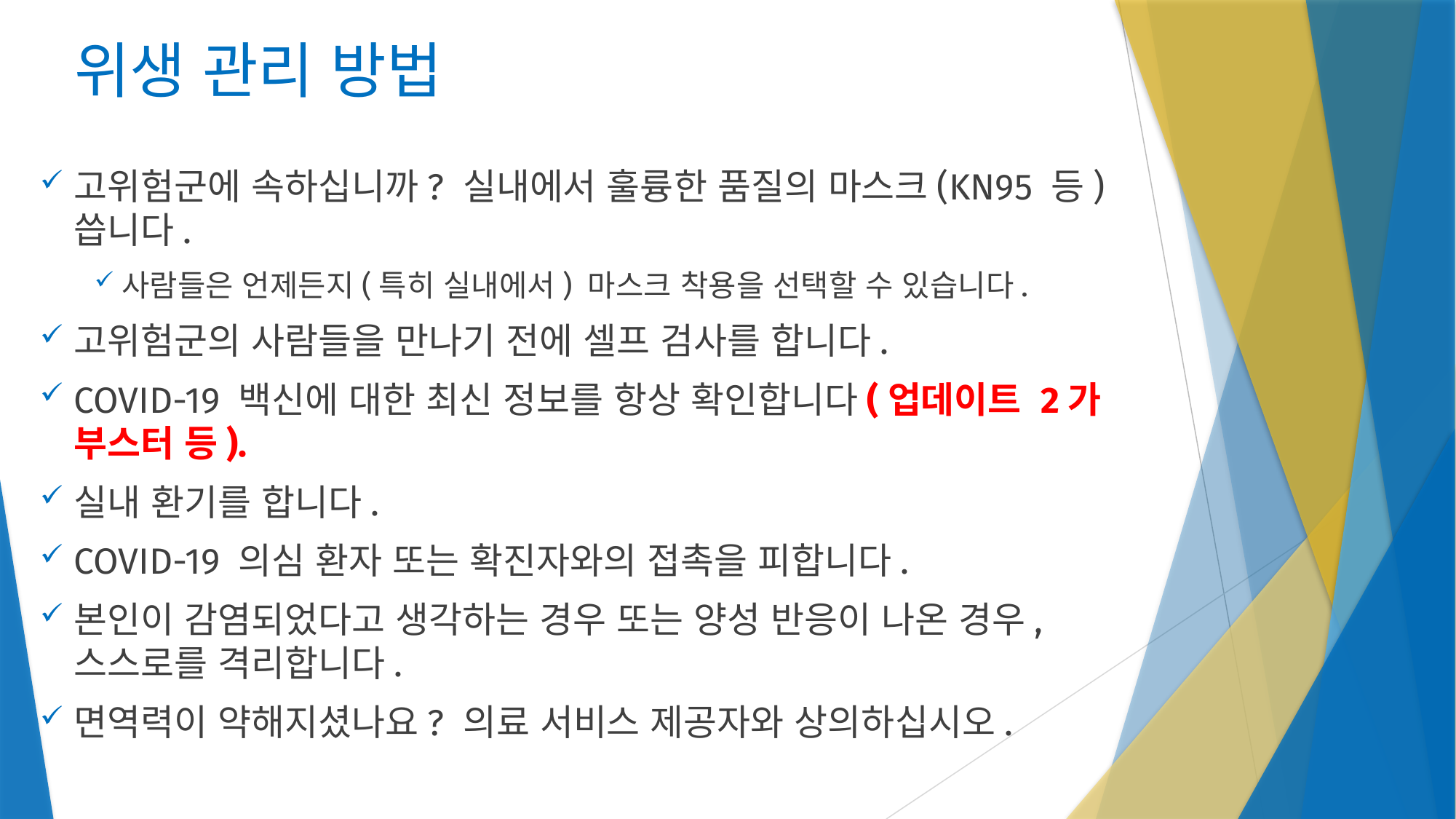

# 위생 관리 방법
고위험군에 속하십니까? 실내에서 훌륭한 품질의 마스크(KN95 등) 씁니다.
사람들은 언제든지(특히 실내에서) 마스크 착용을 선택할 수 있습니다.
고위험군의 사람들을 만나기 전에 셀프 검사를 합니다.
COVID-19 백신에 대한 최신 정보를 항상 확인합니다(업데이트 2가 부스터 등).
실내 환기를 합니다.
COVID-19 의심 환자 또는 확진자와의 접촉을 피합니다.
본인이 감염되었다고 생각하는 경우 또는 양성 반응이 나온 경우, 스스로를 격리합니다.
면역력이 약해지셨나요? 의료 서비스 제공자와 상의하십시오.